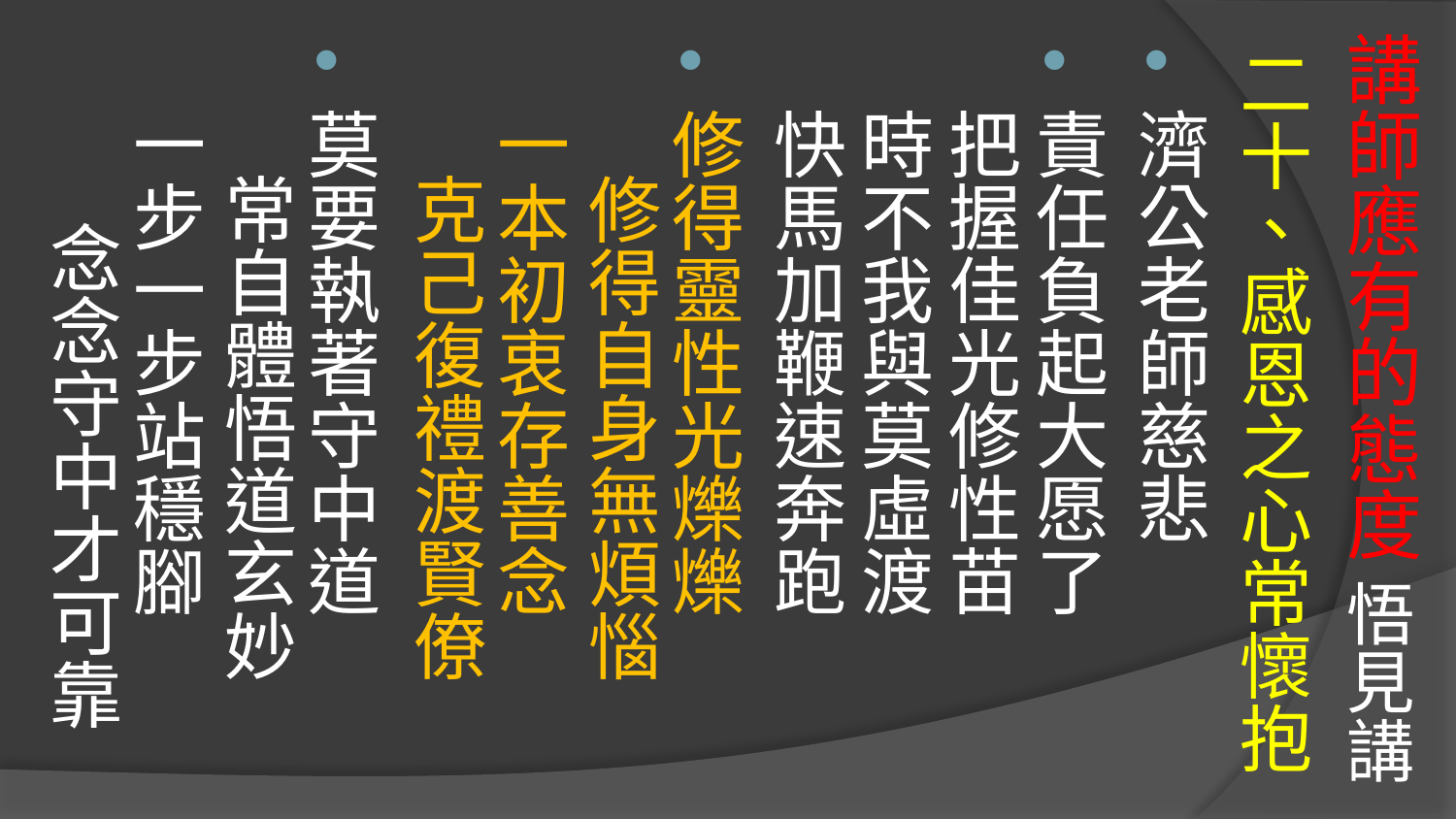

# 講師應有的態度 悟見講
二十、感恩之心常懷抱
濟公老師慈悲
責任負起大愿了         把握佳光修性苗
時不我與莫虛渡           快馬加鞭速奔跑
修得靈性光爍爍               修得自身無煩惱
一本初衷存善念               克己復禮渡賢僚
莫要執著守中道               常自體悟道玄妙
一步一步站穩腳                  念念守中才可靠